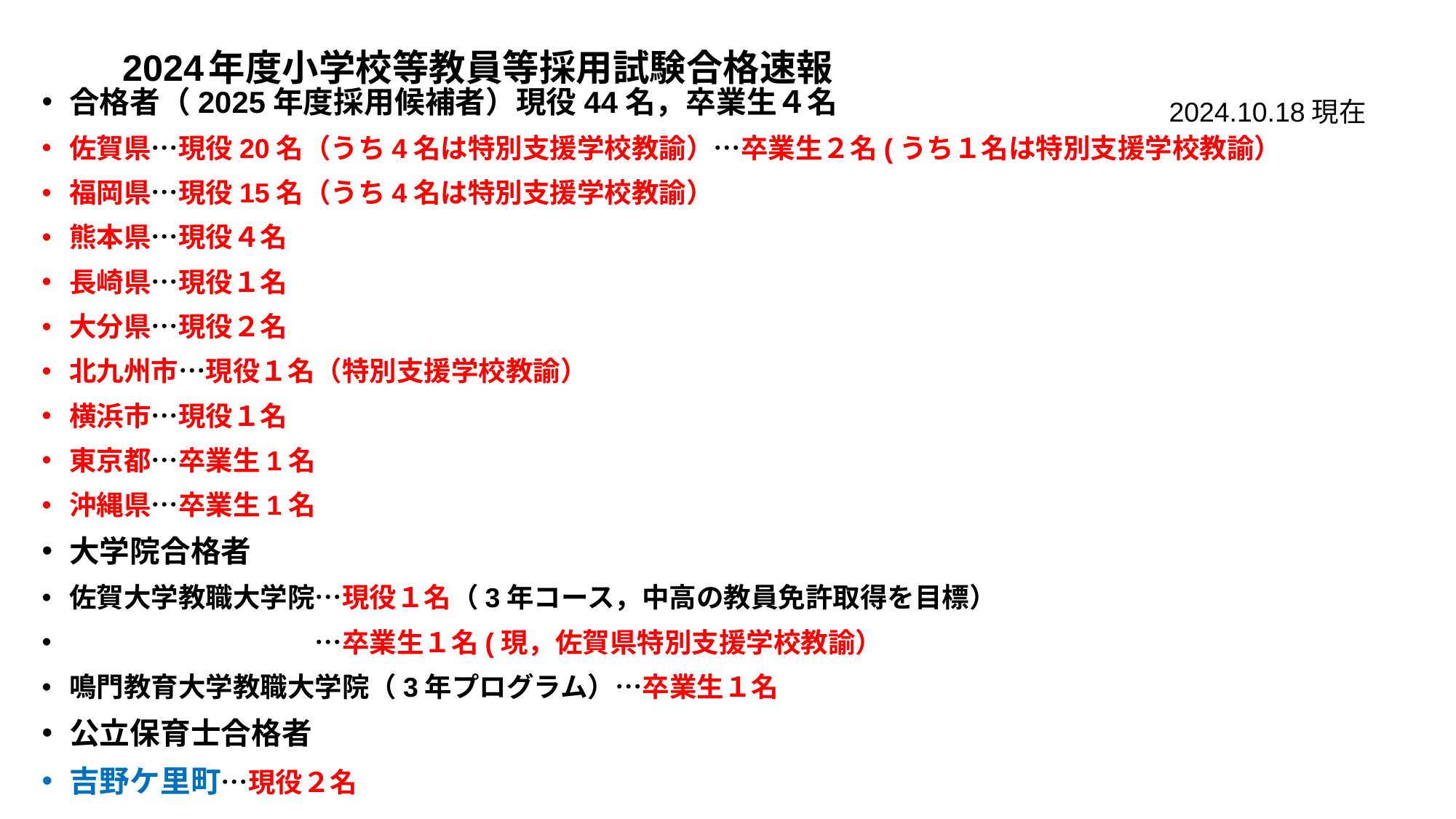

# 2024年度小学校等教員等採用試験合格速報
合格者（2025年度採用候補者）現役44名，卒業生４名
佐賀県…現役20名（うち4名は特別支援学校教諭）…卒業生２名(うち１名は特別支援学校教諭）
福岡県…現役15名（うち4名は特別支援学校教諭）
熊本県…現役４名
長崎県…現役１名
大分県…現役２名
北九州市…現役１名（特別支援学校教諭）
横浜市…現役１名
東京都…卒業生1名
沖縄県…卒業生1名
大学院合格者
佐賀大学教職大学院…現役１名（3年コース，中高の教員免許取得を目標）
　　　　　　　　　…卒業生１名(現，佐賀県特別支援学校教諭）
鳴門教育大学教職大学院（3年プログラム）…卒業生１名
公立保育士合格者
吉野ケ里町…現役２名

2024.10.18現在